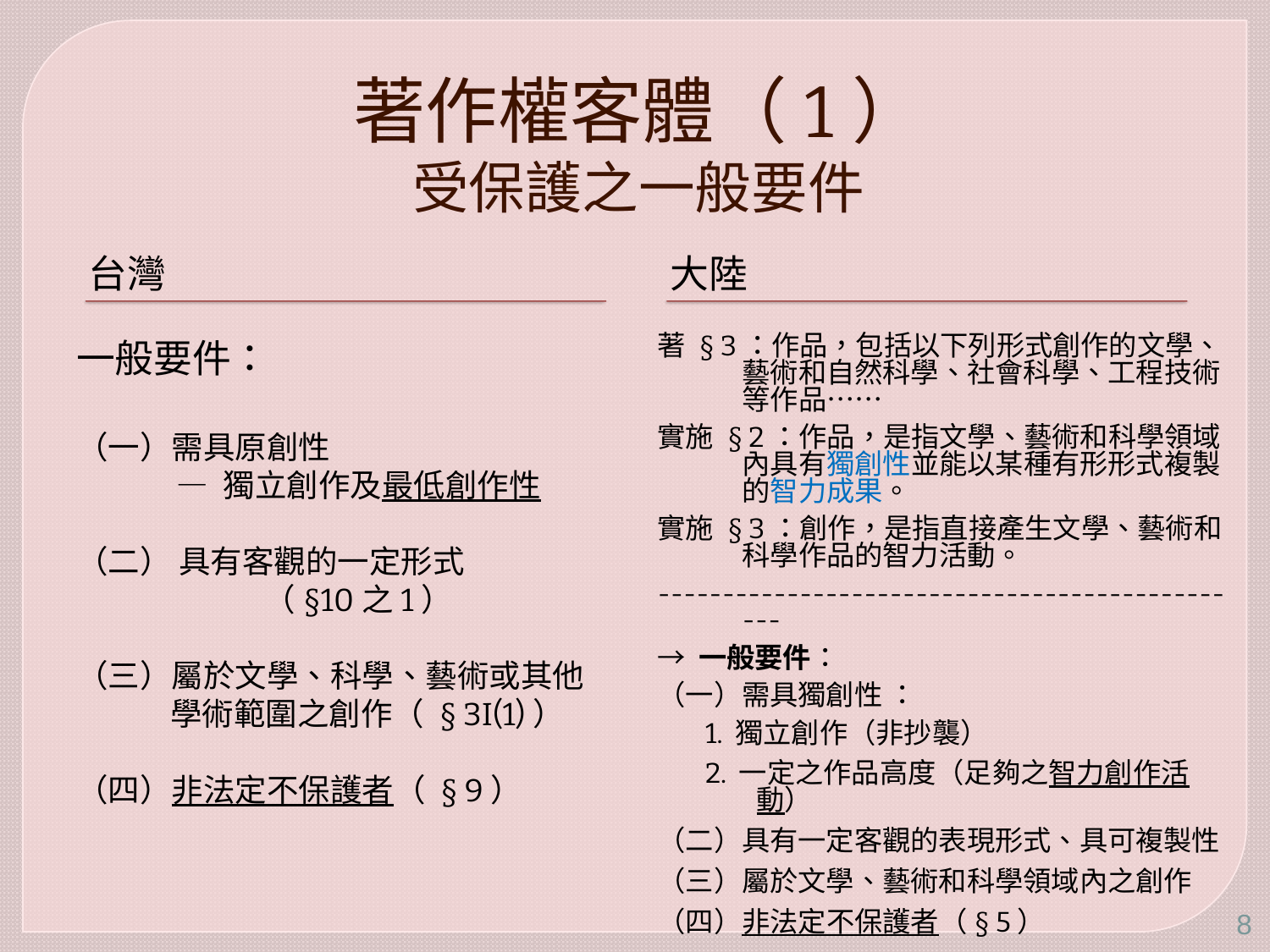

# 著作權客體（1） 受保護之一般要件
台灣
大陸
一般要件：

（一）需具原創性
              — 獨立創作及最低創作性

（二） 具有客觀的一定形式
                         （§10之1）

（三）屬於文學、科學、藝術或其他
            學術範圍之創作（ § 3I(1)）

（四）非法定不保護者（ § 9）
著 § 3：作品，包括以下列形式創作的文學、藝術和自然科學、社會科學、工程技術等作品……
實施 § 2：作品，是指文學、藝術和科學領域內具有獨創性並能以某種有形形式複製的智力成果。
實施 § 3：創作，是指直接產生文學、藝術和科學作品的智力活動。
-----------------------------------------------
→ 一般要件：
（一）需具獨創性 ：
    1. 獨立創作（非抄襲）
    2. 一定之作品高度（足夠之智力創作活動）
（二）具有一定客觀的表現形式、具可複製性
（三）屬於文學、藝術和科學領域內之創作
（四）非法定不保護者（§ 5）

8